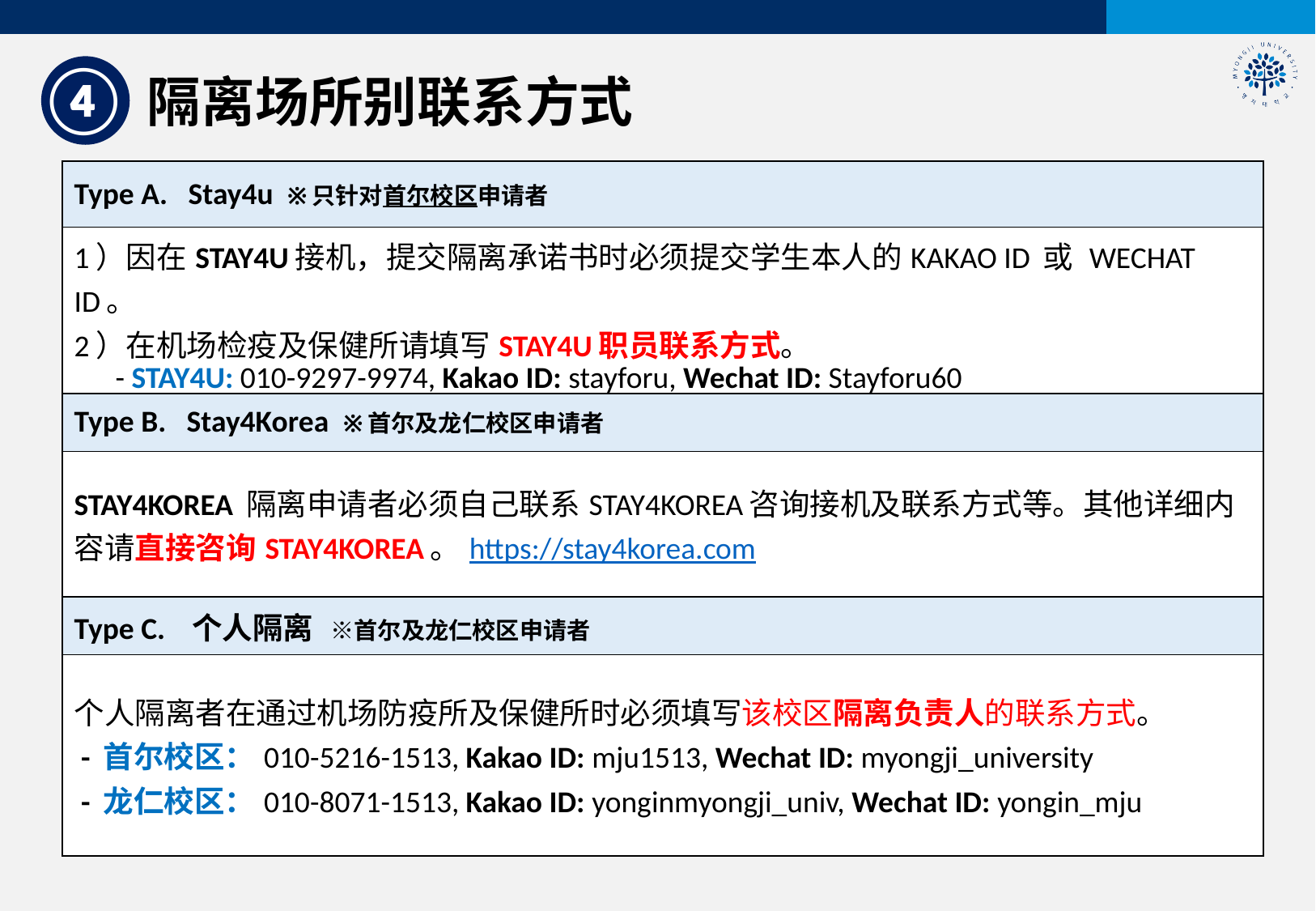

④
④

隔离场所别联系方式
| Type A. Stay4u ※只针对首尔校区申请者 |
| --- |
| 1）因在STAY4U接机，提交隔离承诺书时必须提交学生本人的KAKAO ID 或 WECHAT ID。 2）在机场检疫及保健所请填写STAY4U职员联系方式。 - STAY4U: 010-9297-9974, Kakao ID: stayforu, Wechat ID: Stayforu60 |
| Type B. Stay4Korea ※首尔及龙仁校区申请者 |
| STAY4KOREA 隔离申请者必须自己联系STAY4KOREA咨询接机及联系方式等。其他详细内容请直接咨询STAY4KOREA。https://stay4korea.com |
| Type C. 个人隔离 ※首尔及龙仁校区申请者 |
| 个人隔离者在通过机场防疫所及保健所时必须填写该校区隔离负责人的联系方式。 - 首尔校区：010-5216-1513, Kakao ID: mju1513, Wechat ID: myongji\_university - 龙仁校区：010-8071-1513, Kakao ID: yonginmyongji\_univ, Wechat ID: yongin\_mju |